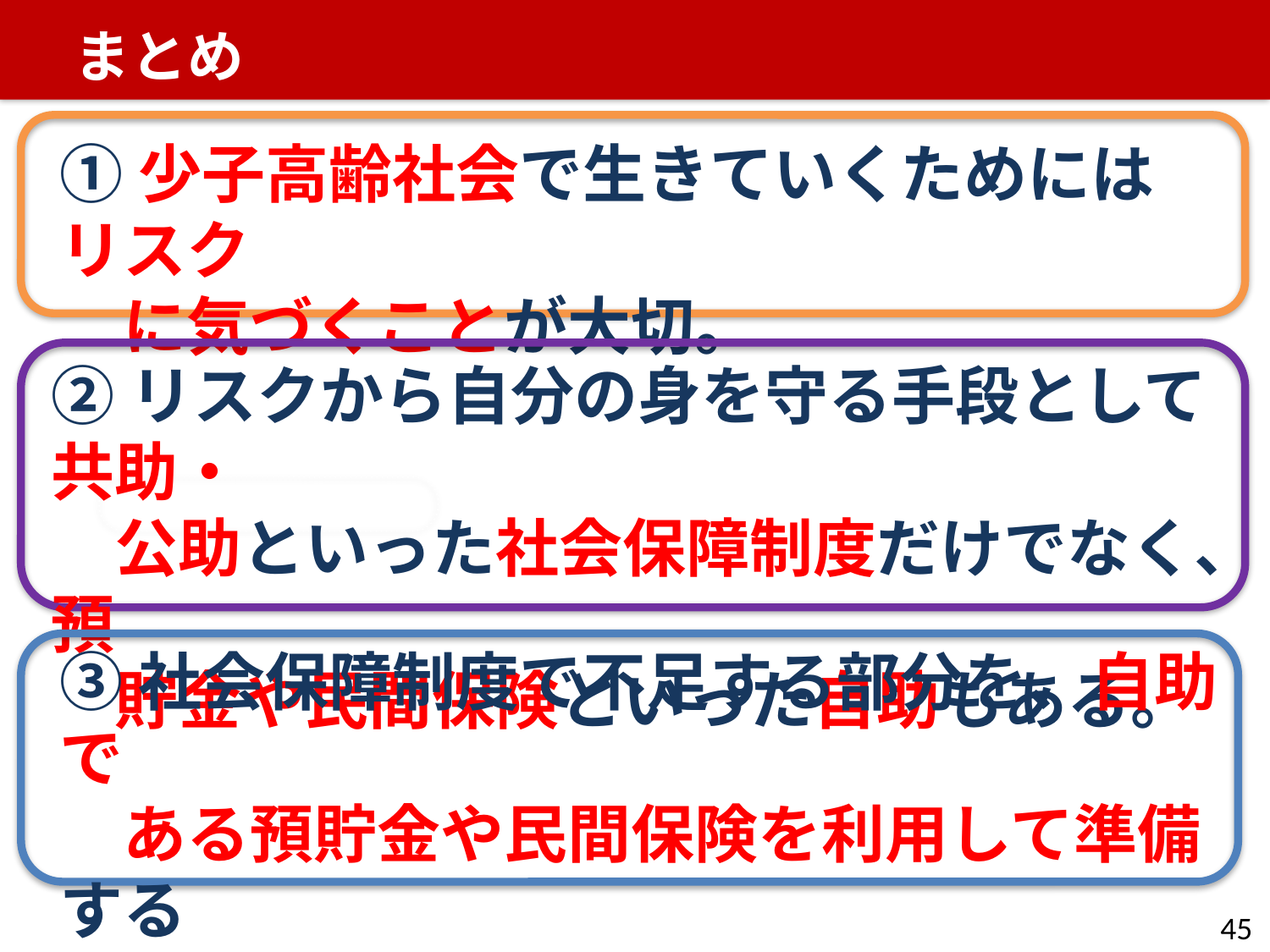

まとめ

①少子高齢社会で生きていくためにはリスク
　に気づくことが大切。

②リスクから自分の身を守る手段として共助・
　公助といった社会保障制度だけでなく、預
　貯金や民間保険といった自助もある。

③社会保障制度で不足する部分を、自助で
　ある預貯金や民間保険を利用して準備する
　ことが大切。
45